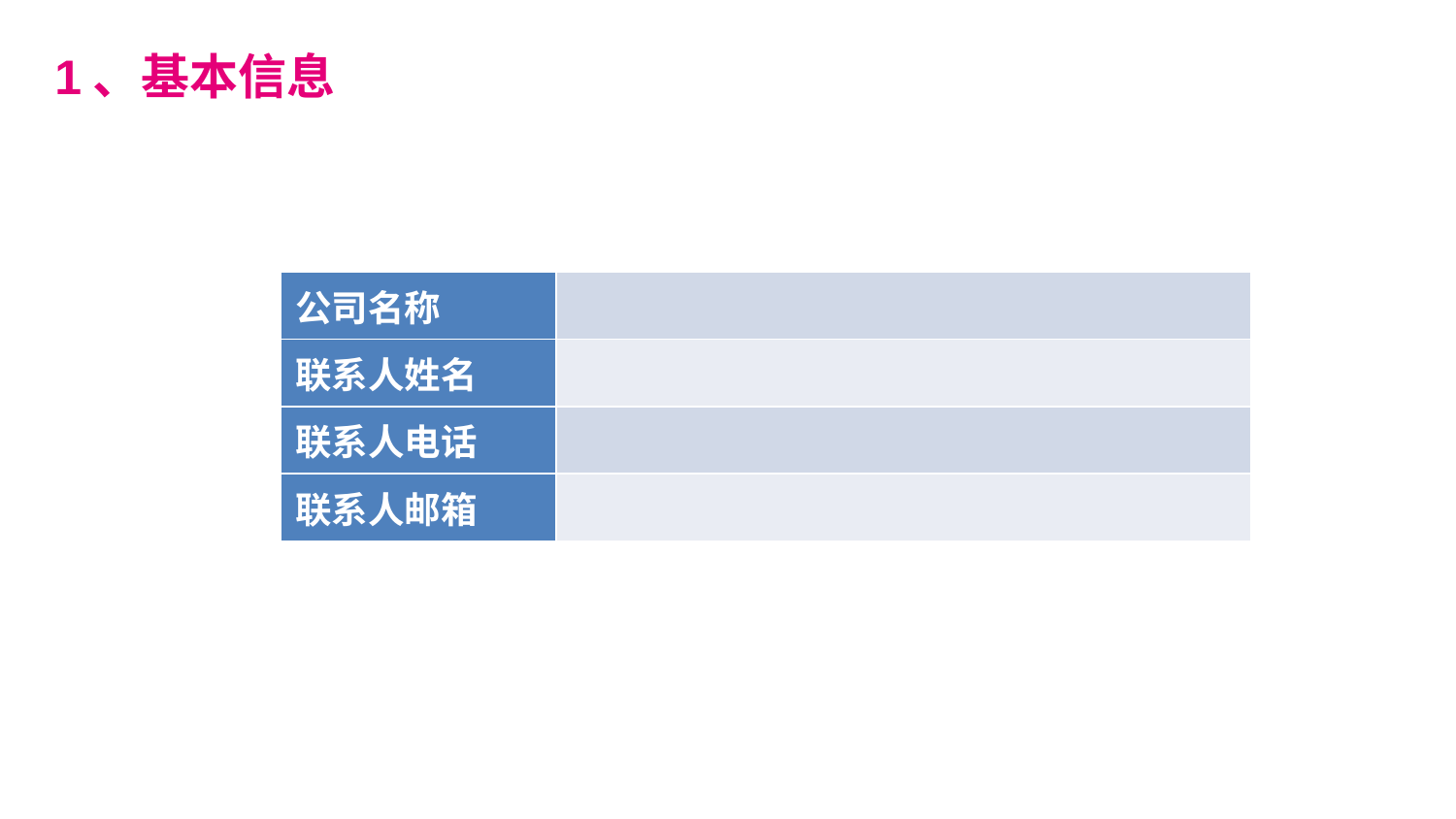

1、基本信息
| 公司名称 |  |
| --- | --- |
| 联系人姓名 |  |
| 联系人电话 |  |
| 联系人邮箱 |  |